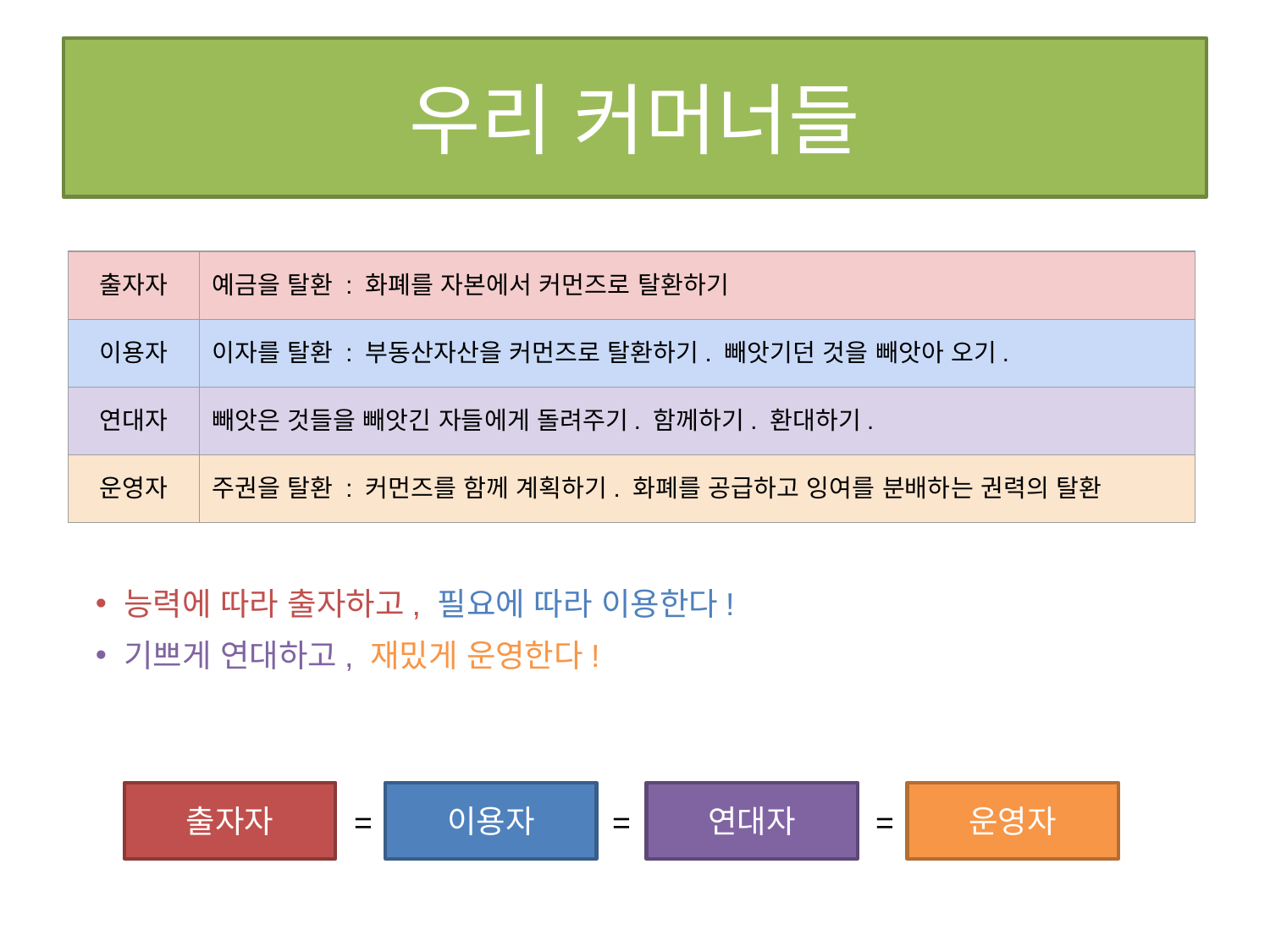

# 우리 커머너들
| 출자자 | 예금을 탈환 : 화폐를 자본에서 커먼즈로 탈환하기 |
| --- | --- |
| 이용자 | 이자를 탈환 : 부동산자산을 커먼즈로 탈환하기. 빼앗기던 것을 빼앗아 오기. |
| 연대자 | 빼앗은 것들을 빼앗긴 자들에게 돌려주기. 함께하기. 환대하기. |
| 운영자 | 주권을 탈환 : 커먼즈를 함께 계획하기. 화폐를 공급하고 잉여를 분배하는 권력의 탈환 |
능력에 따라 출자하고, 필요에 따라 이용한다!
기쁘게 연대하고, 재밌게 운영한다!
출자자
이용자
연대자
운영자
=
=
=